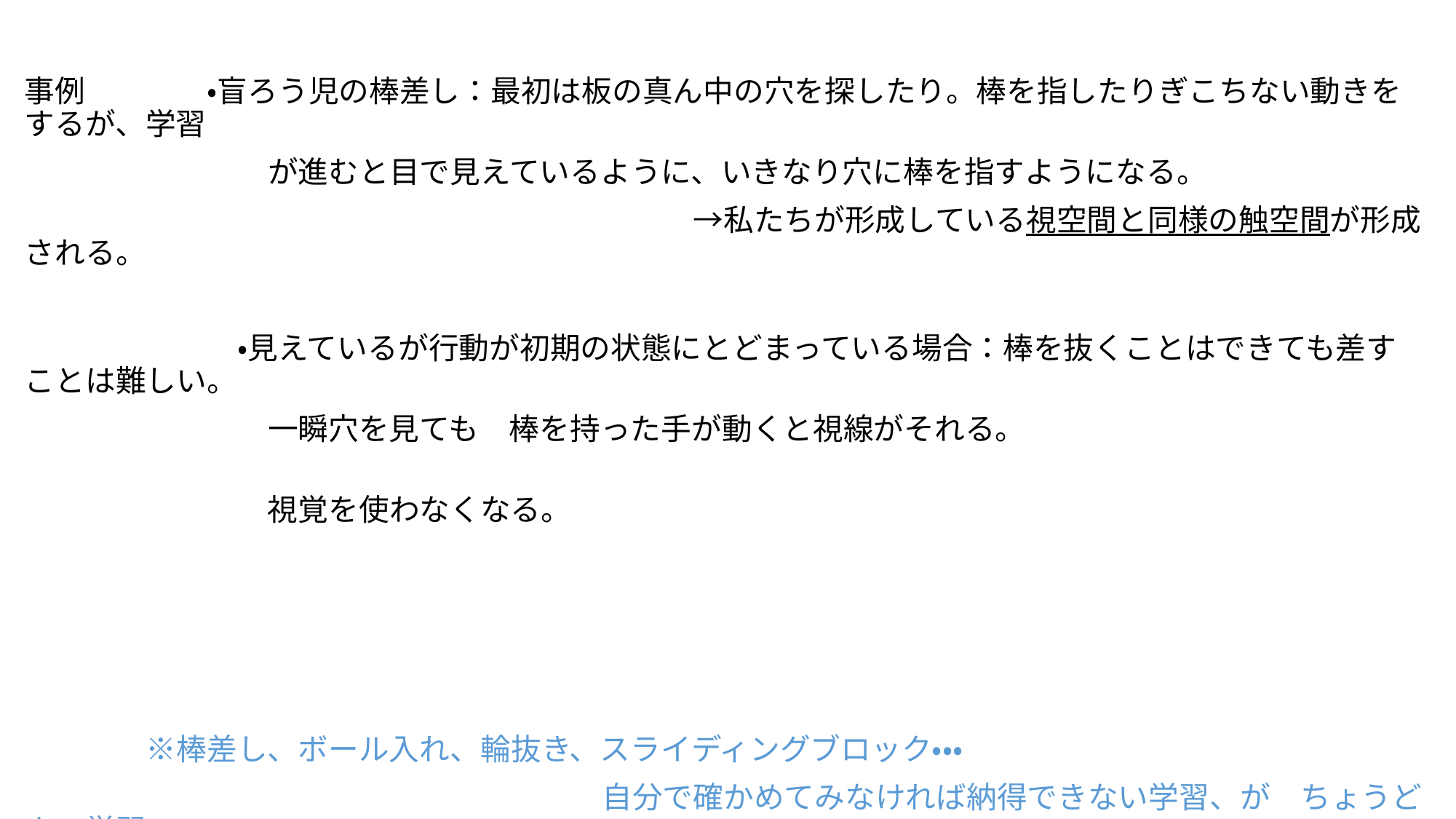

事例　　　　・盲ろう児の棒差し：最初は板の真ん中の穴を探したり。棒を指したりぎこちない動きをするが、学習
　　　　　　　　が進むと目で見えているように、いきなり穴に棒を指すようになる。
　　　　　　　　　　　　　　　　　　　　　　→私たちが形成している視空間と同様の触空間が形成される。

　　　　　　　・見えているが行動が初期の状態にとどまっている場合：棒を抜くことはできても差すことは難しい。
　　　　　　　　一瞬穴を見ても　棒を持った手が動くと視線がそれる。
　　　　　　　　視覚を使わなくなる。

　　　　※棒差し、ボール入れ、輪抜き、スライディングブロック・・・
　　　　　　　　　　　　　　　　　　　自分で確かめてみなければ納得できない学習、が　ちょうどよい学習